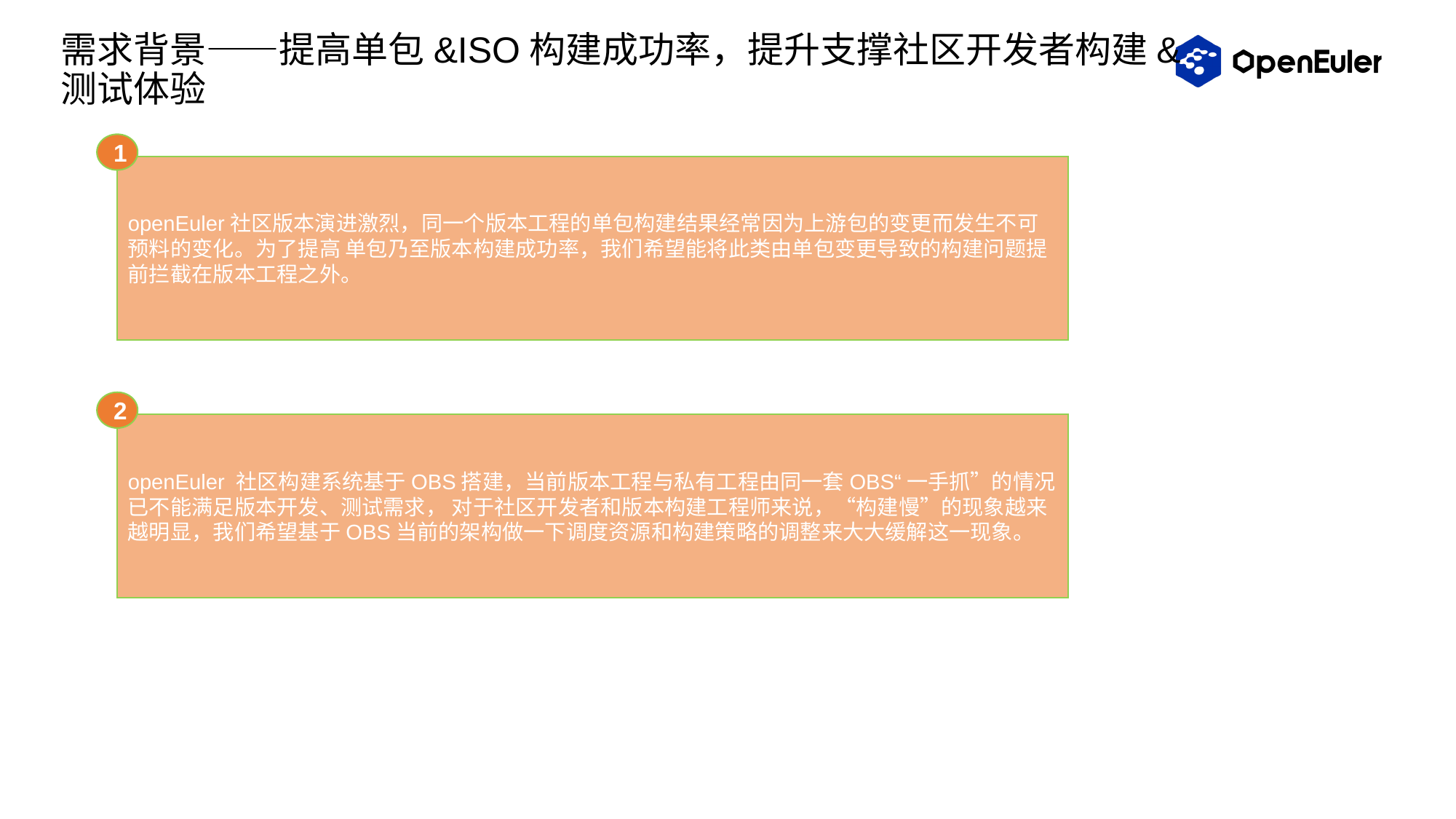

# 需求背景——提高单包&ISO构建成功率，提升支撑社区开发者构建&测试体验
1
openEuler社区版本演进激烈，同一个版本工程的单包构建结果经常因为上游包的变更而发生不可预料的变化。为了提高 单包乃至版本构建成功率，我们希望能将此类由单包变更导致的构建问题提前拦截在版本工程之外。
2
openEuler 社区构建系统基于OBS搭建，当前版本工程与私有工程由同一套OBS“一手抓”的情况已不能满足版本开发、测试需求， 对于社区开发者和版本构建工程师来说，“构建慢”的现象越来越明显，我们希望基于OBS当前的架构做一下调度资源和构建策略的调整来大大缓解这一现象。